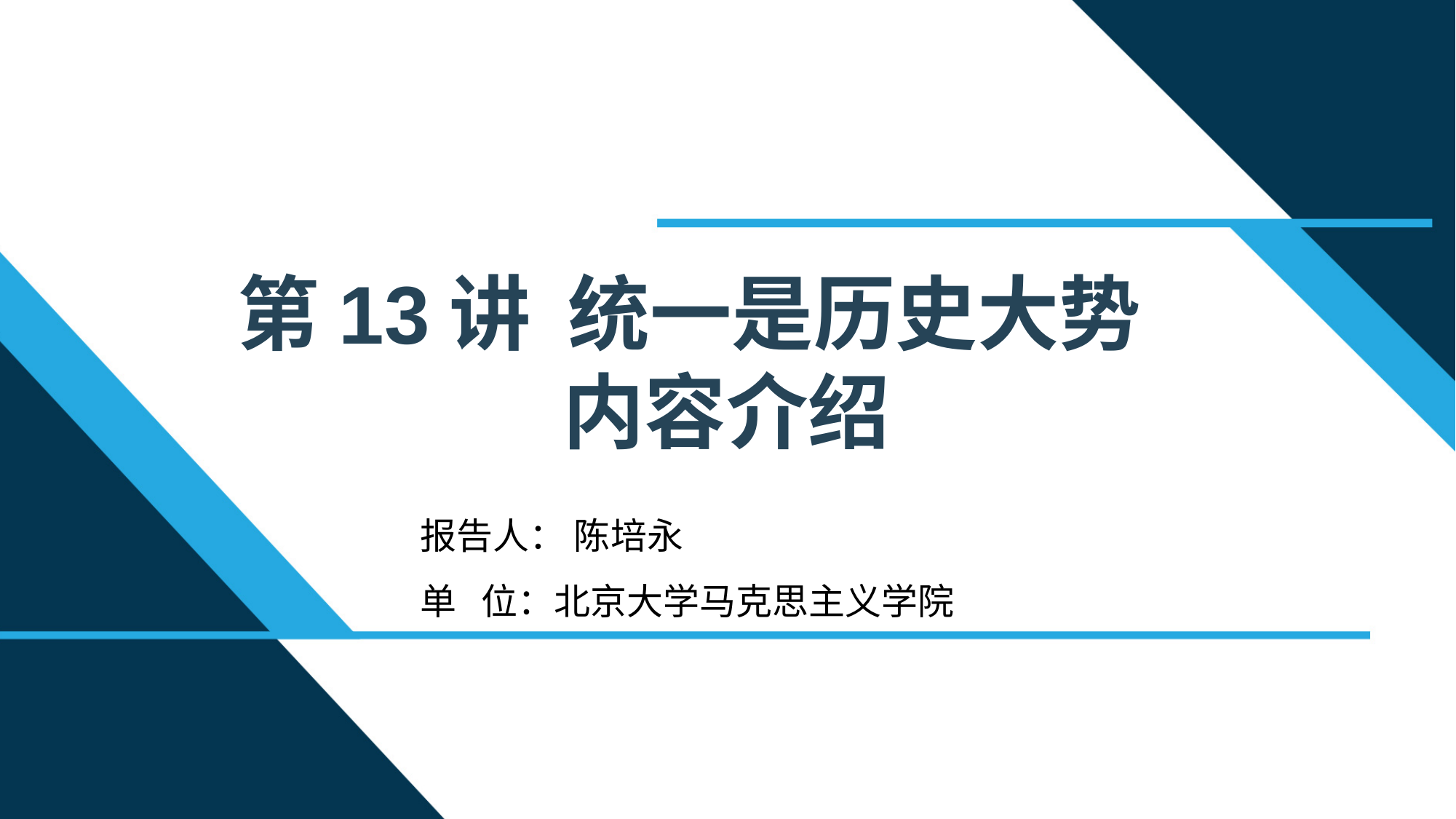

第13讲  统一是历史大势
内容介绍
报告人： 陈培永
单   位：北京大学马克思主义学院